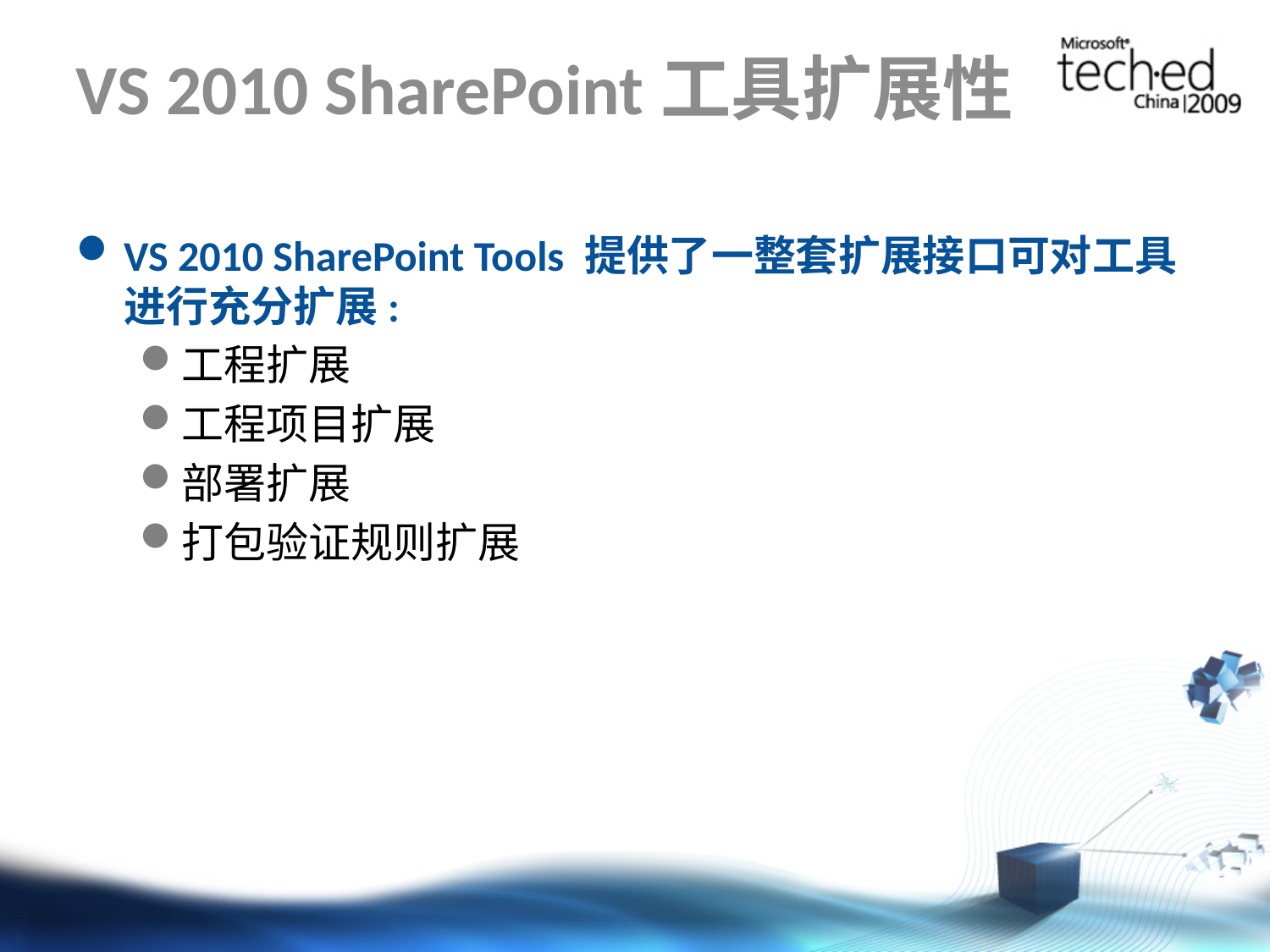

# VS 2010 SharePoint工具扩展性
VS 2010 SharePoint Tools 提供了一整套扩展接口可对工具进行充分扩展:
工程扩展
工程项目扩展
部署扩展
打包验证规则扩展